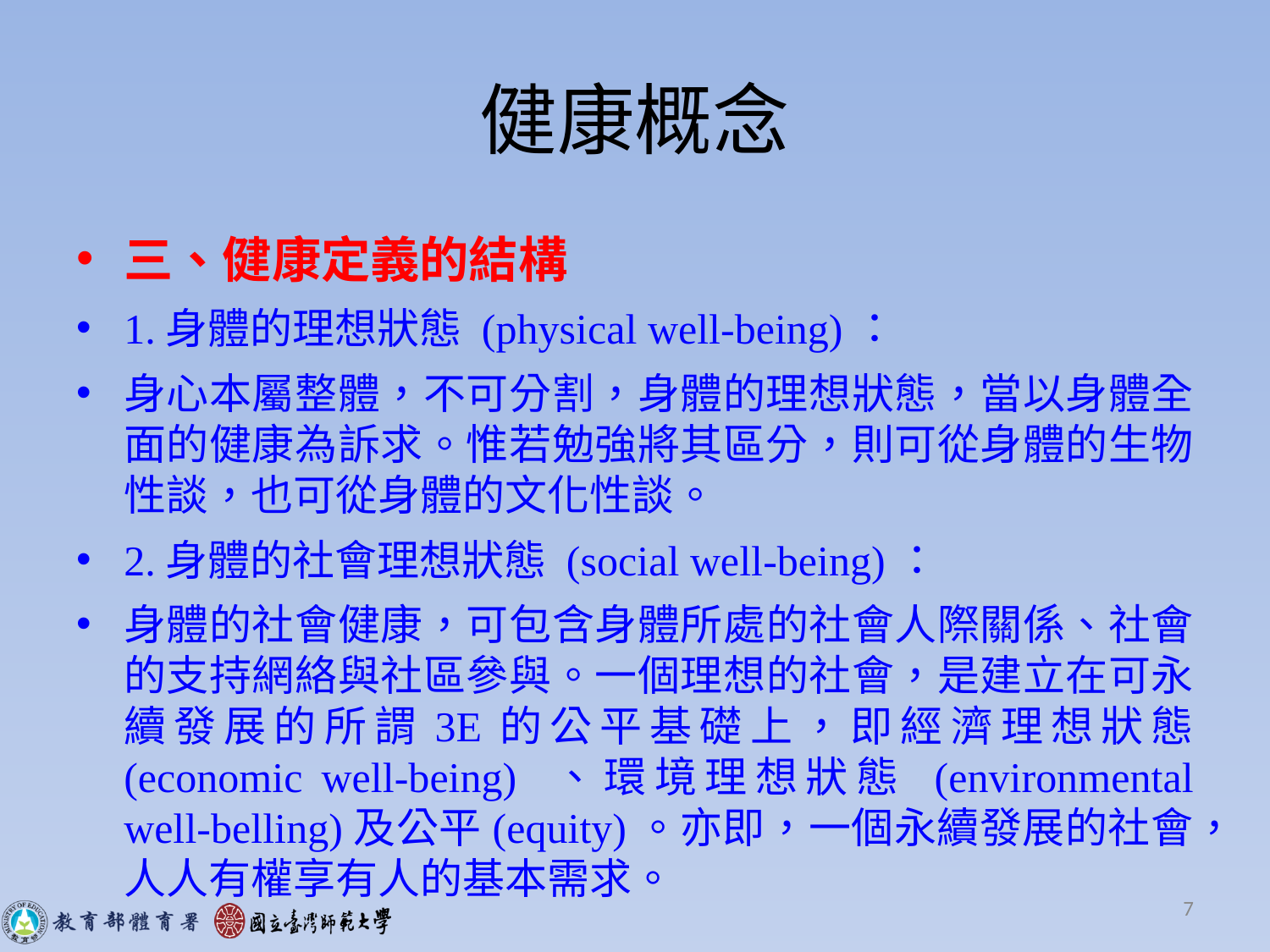

# 健康概念
三、健康定義的結構
1.身體的理想狀態 (physical well-being)：
身心本屬整體，不可分割，身體的理想狀態，當以身體全面的健康為訴求。惟若勉強將其區分，則可從身體的生物性談，也可從身體的文化性談。
2.身體的社會理想狀態 (social well-being)：
身體的社會健康，可包含身體所處的社會人際關係、社會的支持網絡與社區參與。一個理想的社會，是建立在可永續發展的所謂3E的公平基礎上，即經濟理想狀態 (economic well-being) 、環境理想狀態 (environmental well-belling)及公平(equity)。亦即，一個永續發展的社會，人人有權享有人的基本需求。
7